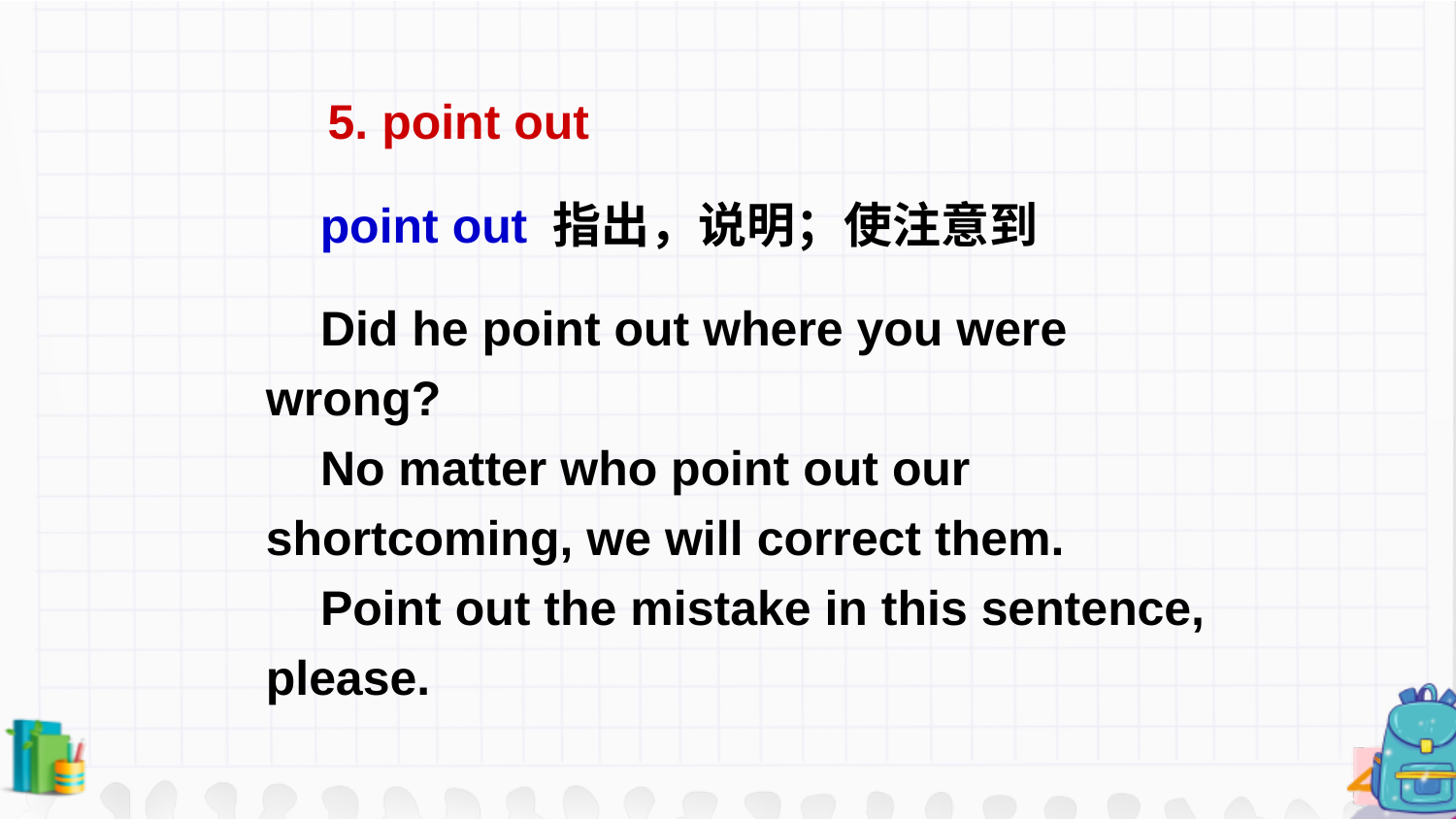

5. point out
    point out 指出，说明；使注意到
    Did he point out where you were wrong?
    No matter who point out our shortcoming, we will correct them.
    Point out the mistake in this sentence, please.